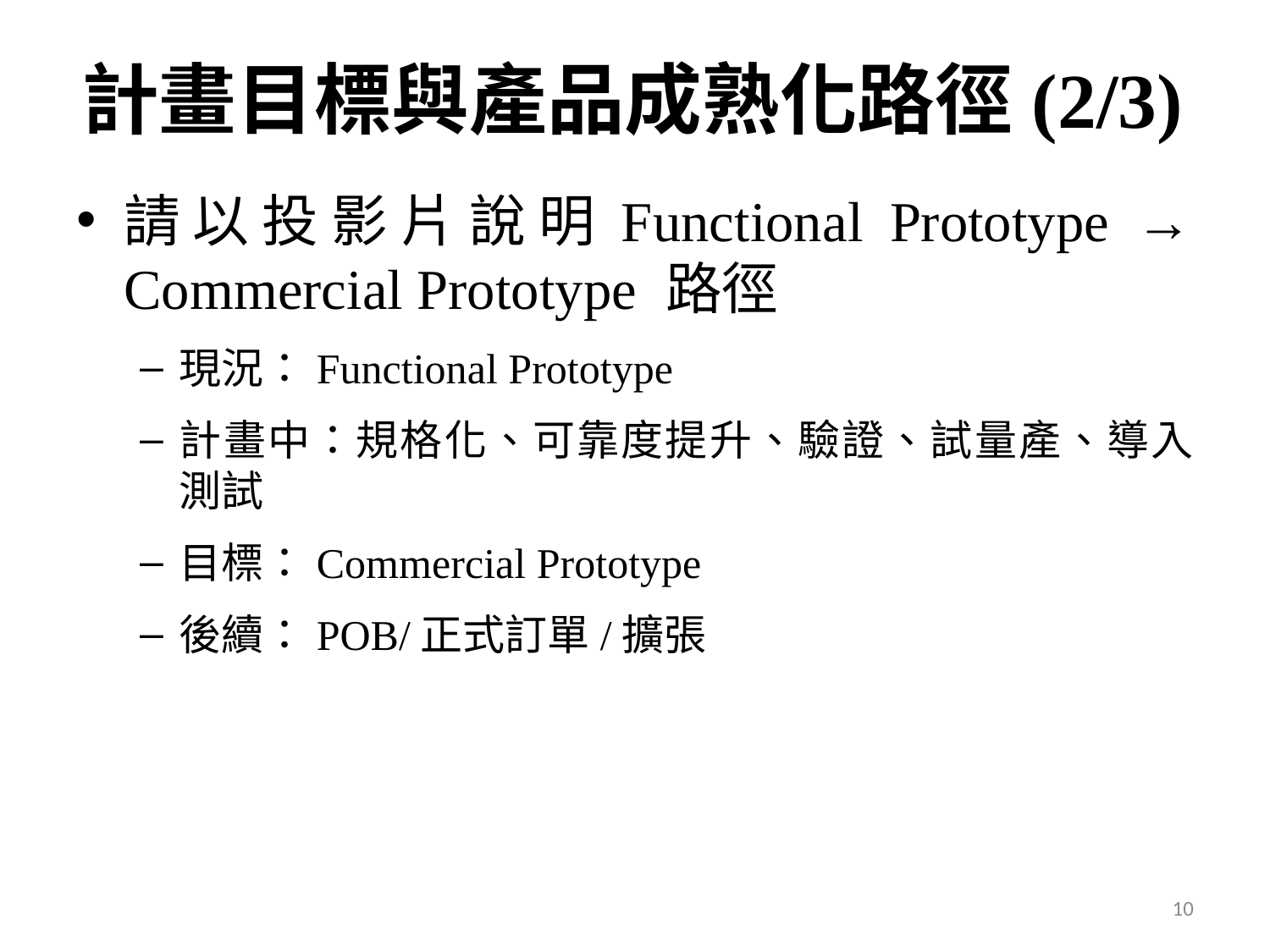

# 計畫目標與產品成熟化路徑(2/3)
請以投影片說明Functional Prototype → Commercial Prototype 路徑
現況：Functional Prototype
計畫中：規格化、可靠度提升、驗證、試量產、導入測試
目標：Commercial Prototype
後續：POB/正式訂單/擴張
10